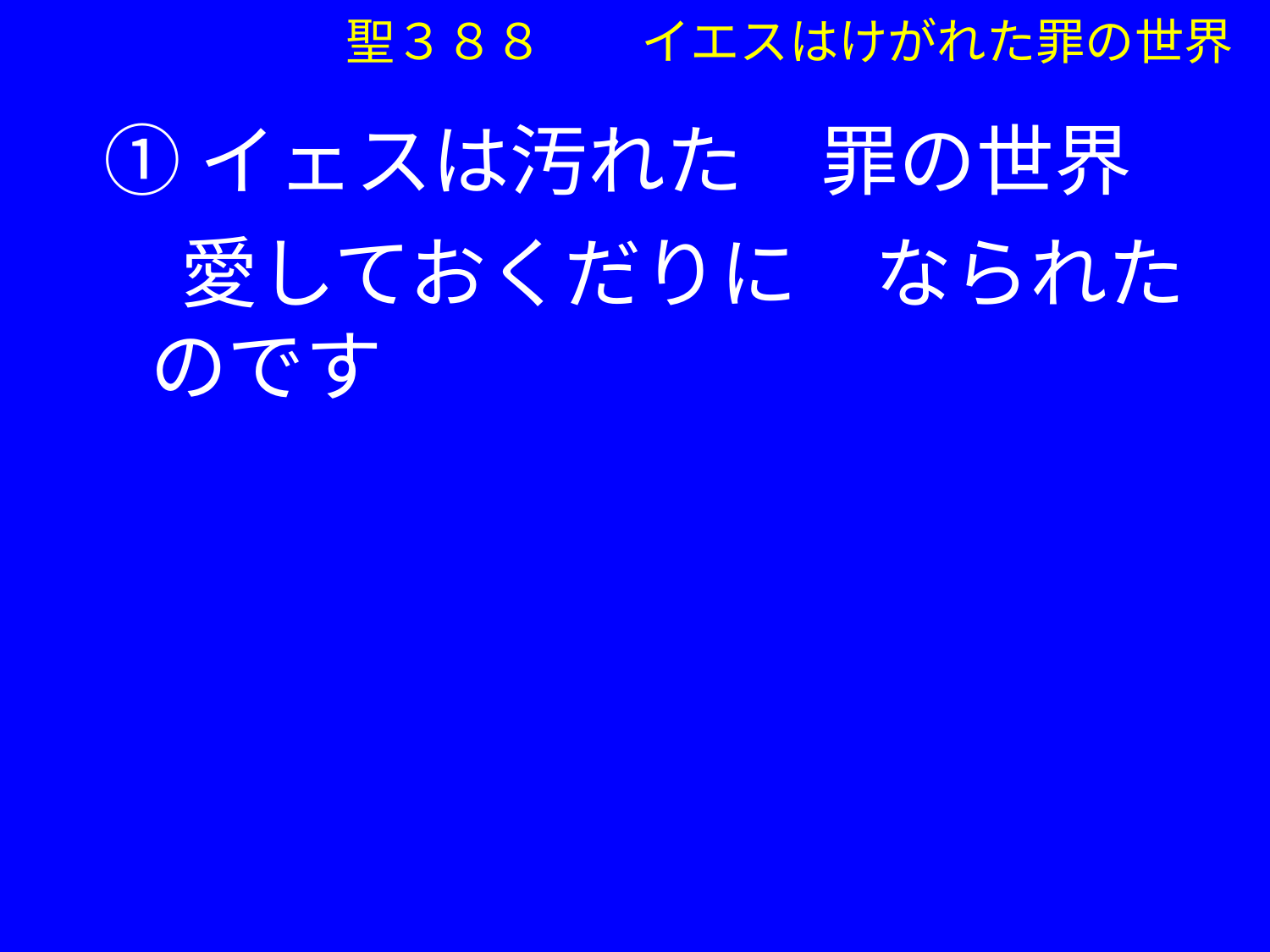

①イェスは汚れた　罪の世界
　愛しておくだりに　なられたのです
聖３８８　　イエスはけがれた罪の世界